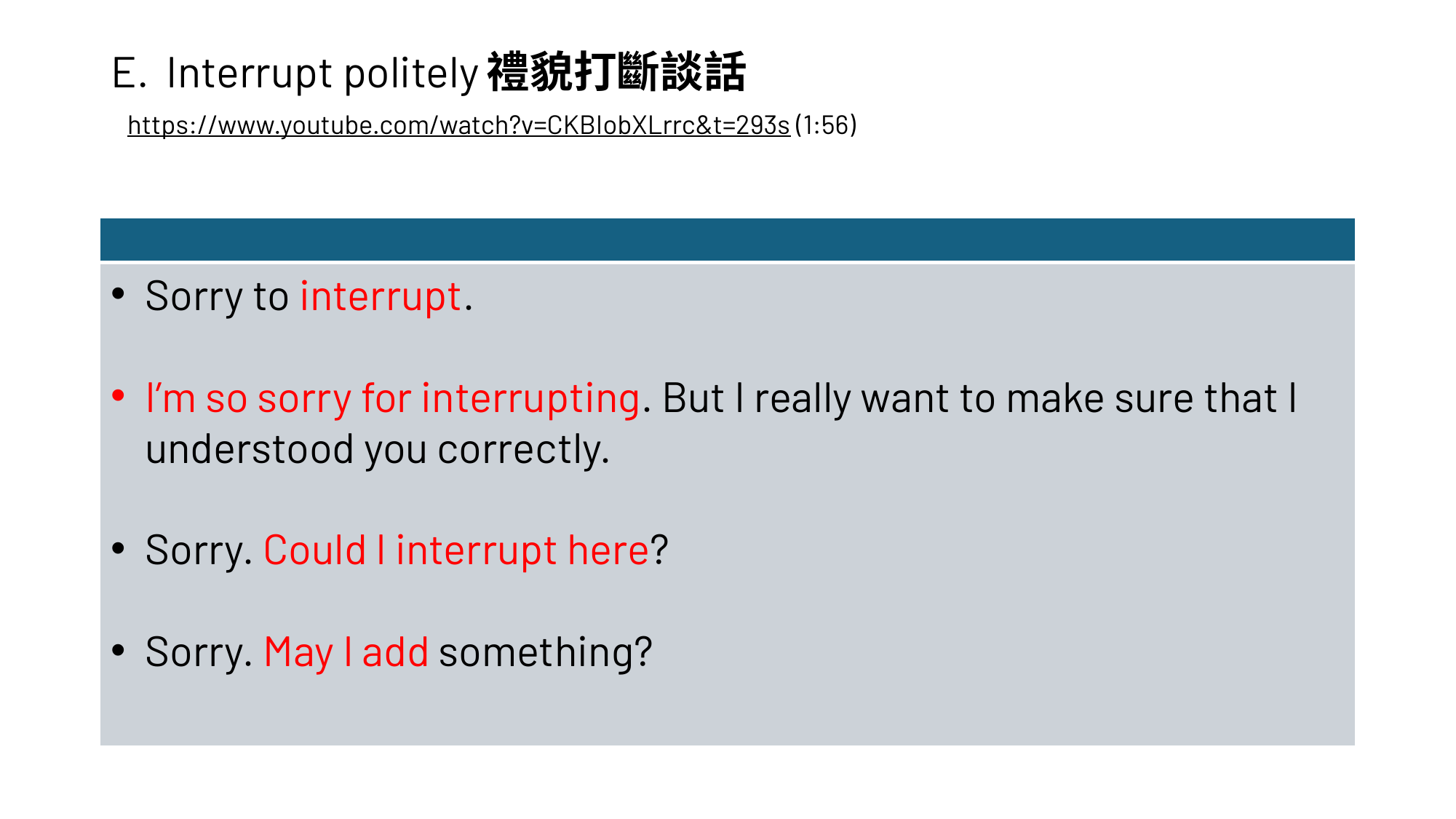

# E.  Interrupt politely禮貌打斷談話 https://www.youtube.com/watch?v=CKBIobXLrrc&t=293s (1:56)
|  |
| --- |
| Sorry to interrupt. I’m so sorry for interrupting. But I really want to make sure that I understood you correctly. Sorry. Could I interrupt here? Sorry. May I add something? |